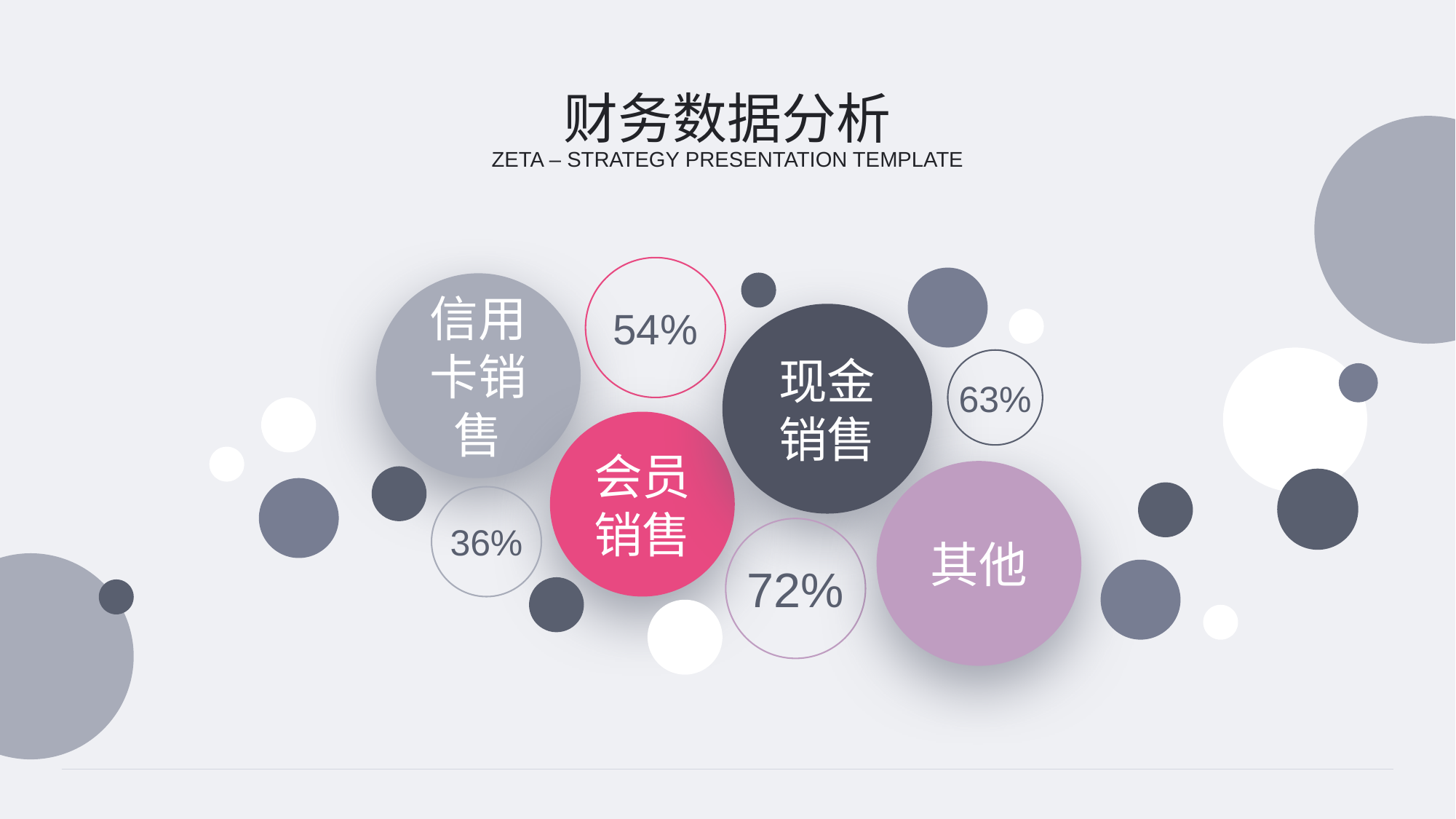

财务数据分析

ZETA – STRATEGY PRESENTATION TEMPLATE
54%

信用卡销售
现金销售

63%

会员销售

其他

36%
72%